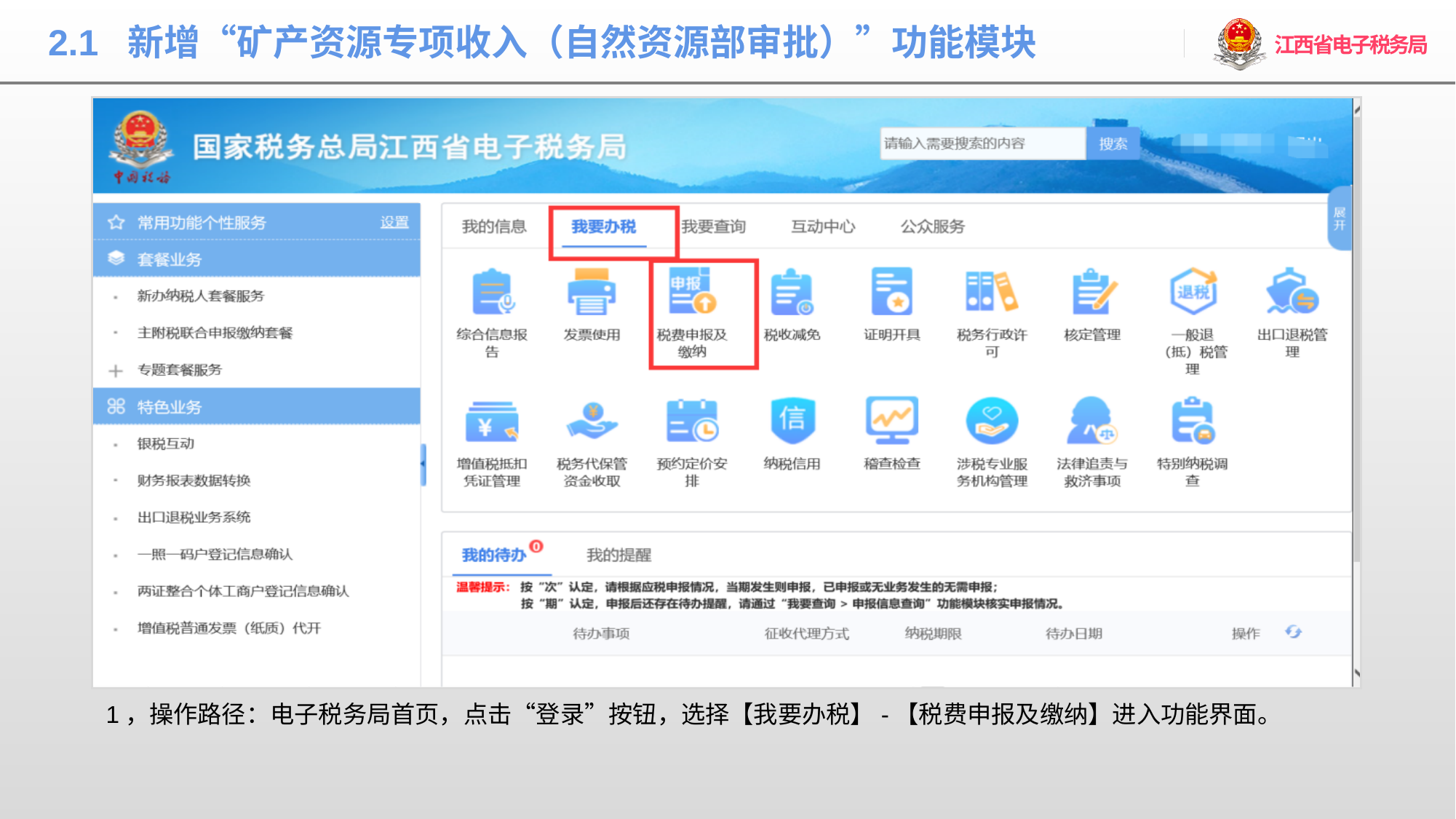

2.1  新增“矿产资源专项收入（自然资源部审批）”功能模块

1，操作路径：电子税务局首页，点击“登录”按钮，选择【我要办税】-【税费申报及缴纳】进入功能界面。